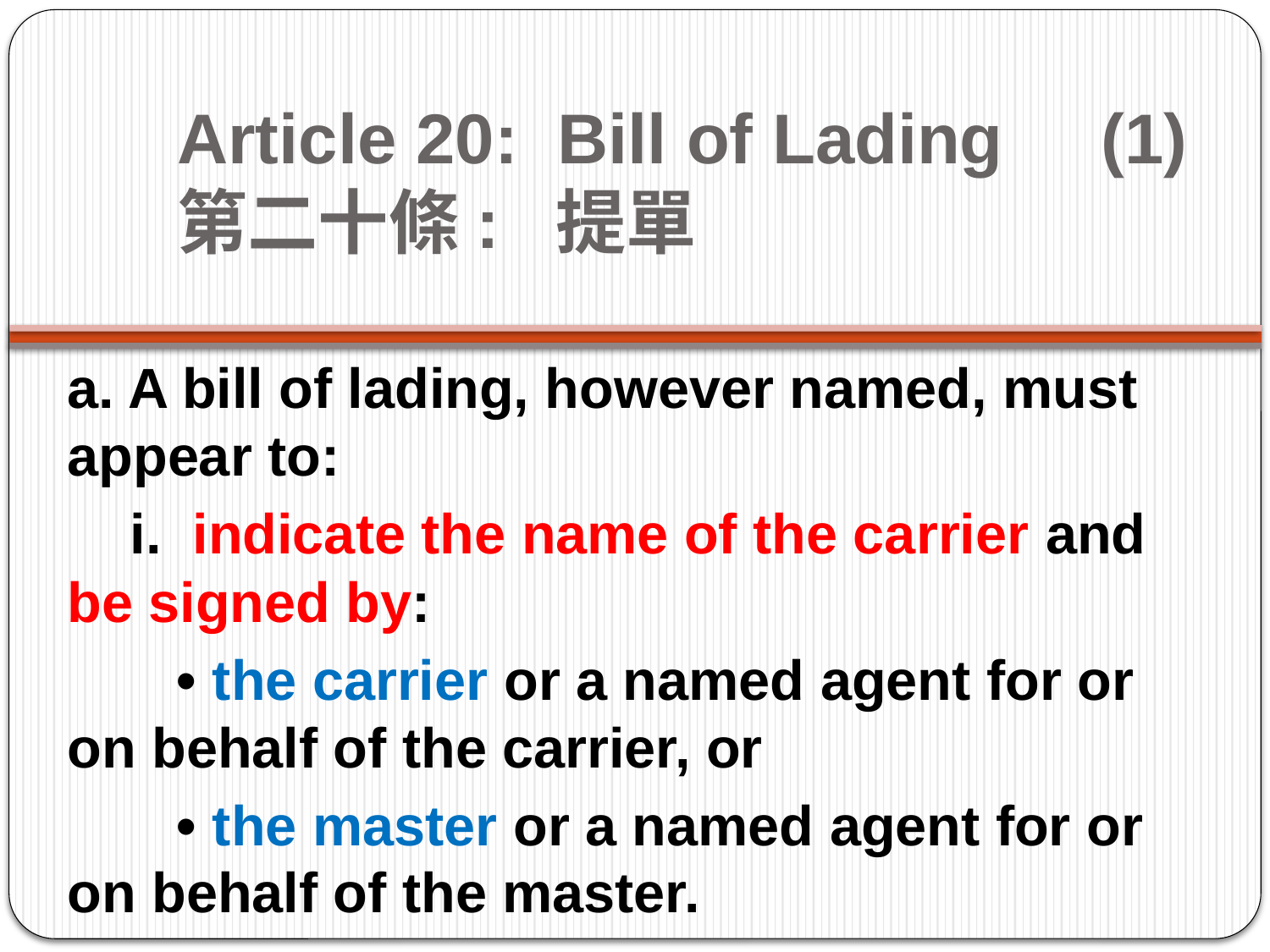

# Article 20:  Bill of Lading     (1) 第二十條:  提單
a. A bill of lading, however named, must appear to:
    i.  indicate the name of the carrier and be signed by:
       • the carrier or a named agent for or on behalf of the carrier, or
       • the master or a named agent for or on behalf of the master.